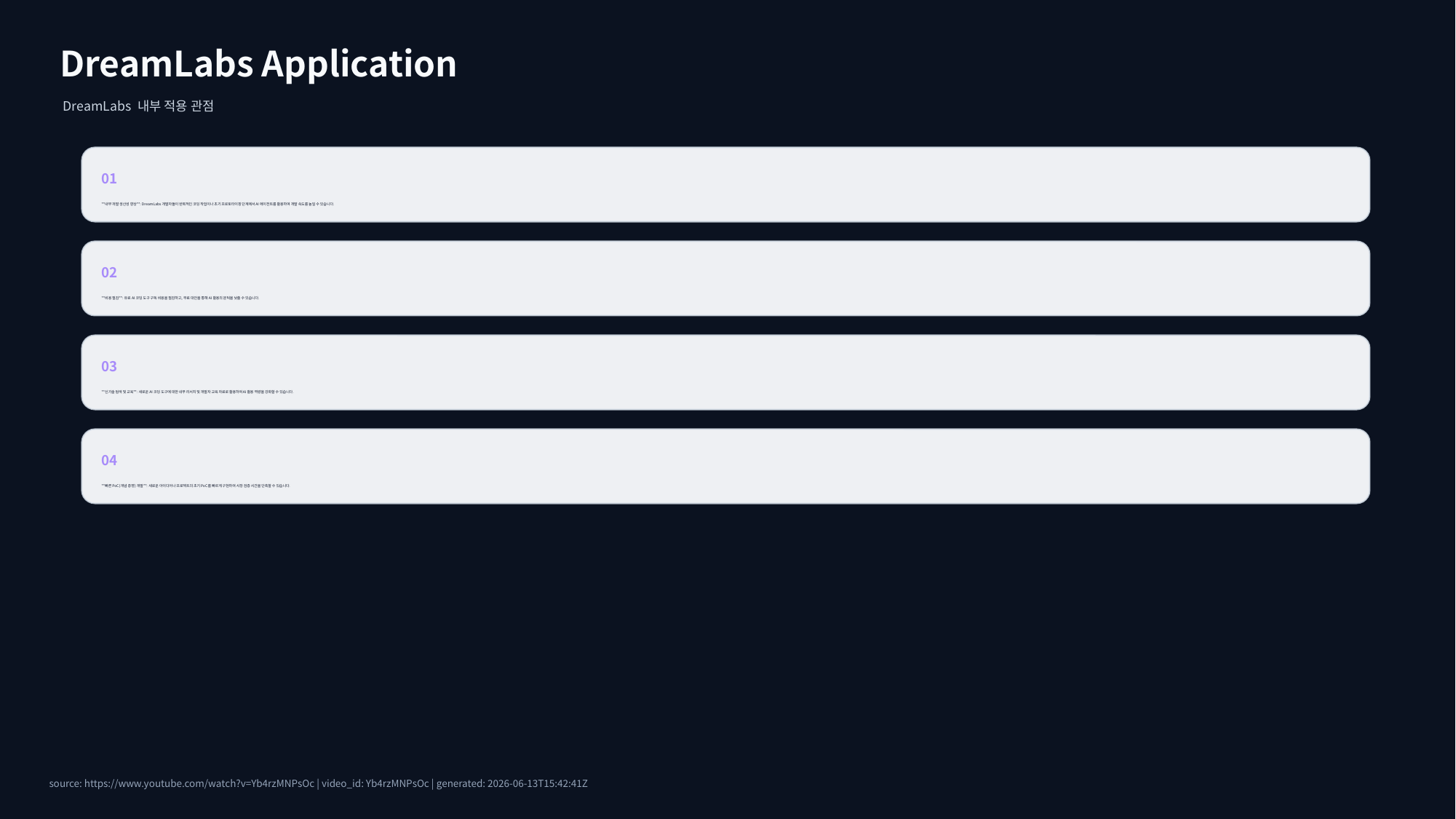

DreamLabs Application
DreamLabs 내부 적용 관점

01
**내부 개발 생산성 향상**: DreamLabs 개발자들이 반복적인 코딩 작업이나 초기 프로토타이핑 단계에서 AI 에이전트를 활용하여 개발 속도를 높일 수 있습니다.

02
**비용 절감**: 유료 AI 코딩 도구 구독 비용을 절감하고, 무료 대안을 통해 AI 활용의 문턱을 낮출 수 있습니다.

03
**신기술 탐색 및 교육**: 새로운 AI 코딩 도구에 대한 내부 리서치 및 개발자 교육 자료로 활용하여 AI 활용 역량을 강화할 수 있습니다.

04
**빠른 PoC(개념 증명) 개발**: 새로운 아이디어나 프로젝트의 초기 PoC를 빠르게 구현하여 시장 검증 시간을 단축할 수 있습니다.
source: https://www.youtube.com/watch?v=Yb4rzMNPsOc | video_id: Yb4rzMNPsOc | generated: 2026-06-13T15:42:41Z